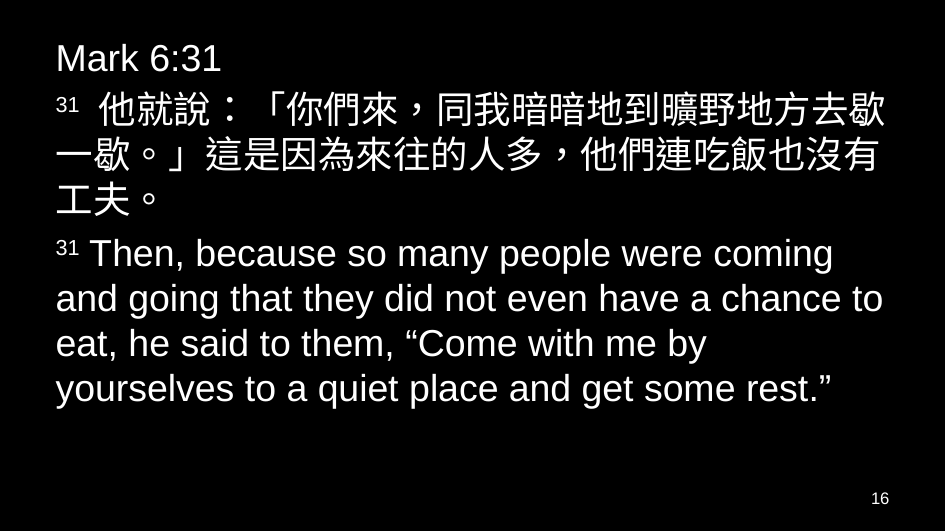

Mark 6:31
31 他就說：「你們來，同我暗暗地到曠野地方去歇一歇。」這是因為來往的人多，他們連吃飯也沒有工夫。
31 Then, because so many people were coming and going that they did not even have a chance to eat, he said to them, “Come with me by yourselves to a quiet place and get some rest.”

16